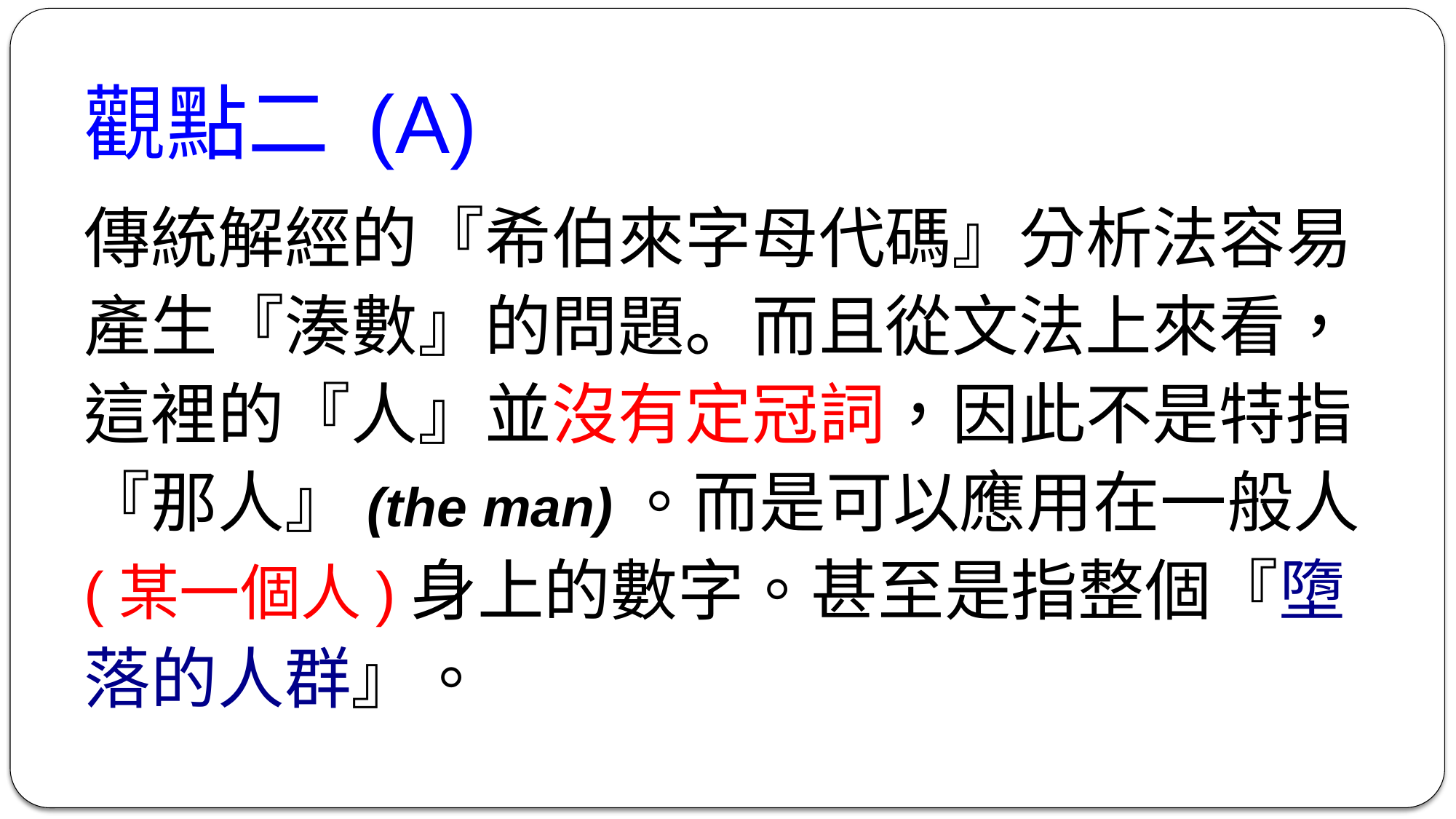

觀點二 (A)
傳統解經的『希伯來字母代碼』分析法容易產生『湊數』的問題。而且從文法上來看，這裡的『人』並沒有定冠詞，因此不是特指『那人』(the man)。而是可以應用在一般人(某一個人)身上的數字。甚至是指整個『墮落的人群』。